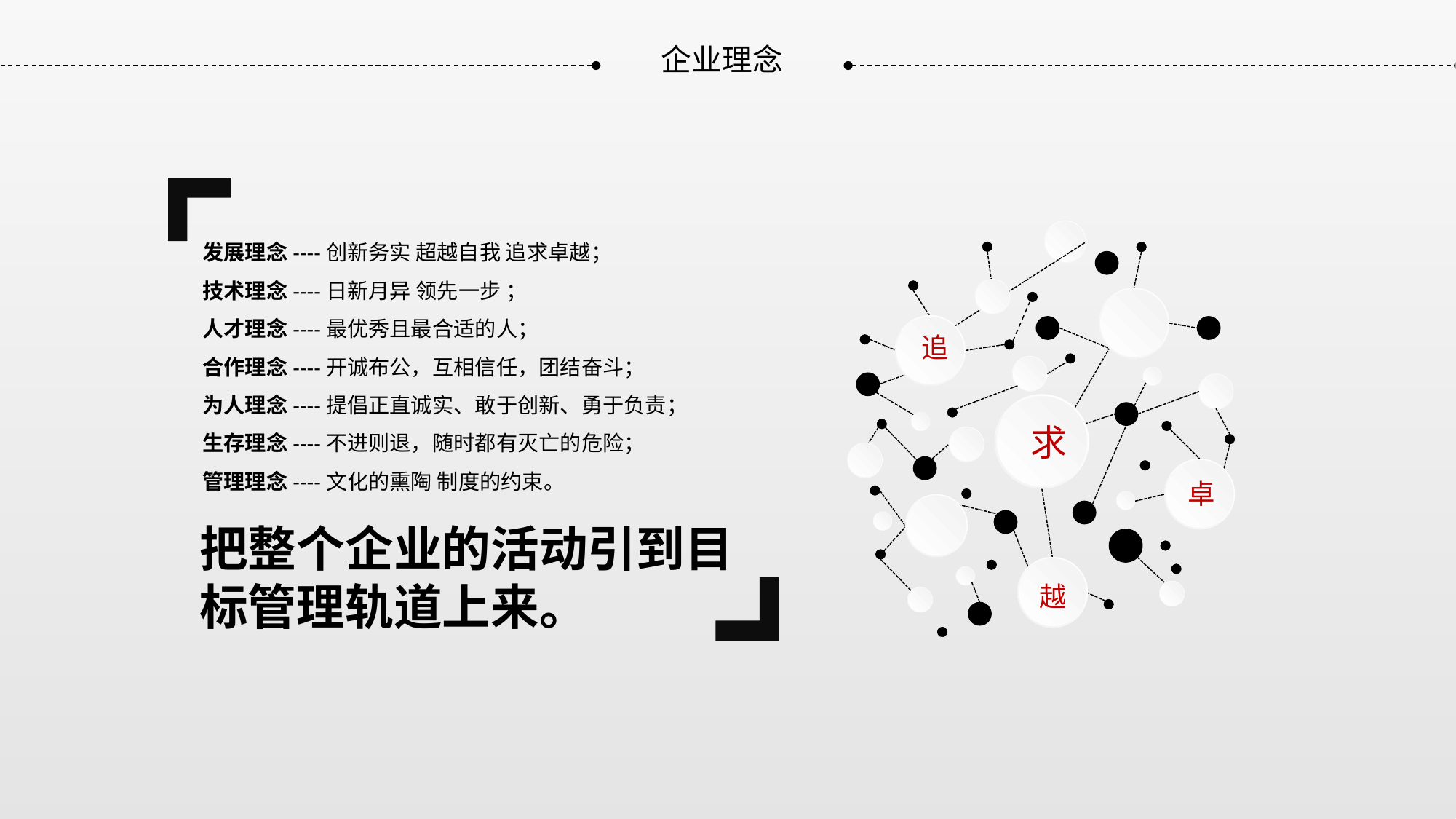

企业理念

发展理念----创新务实 超越自我 追求卓越；
技术理念----日新月异 领先一步 ；
人才理念----最优秀且最合适的人；
合作理念----开诚布公，互相信任，团结奋斗；
为人理念----提倡正直诚实、敢于创新、勇于负责；
生存理念----不进则退，随时都有灭亡的危险；
管理理念----文化的熏陶 制度的约束。

追

求

卓

把整个企业的活动引到目
标管理轨道上来。

越